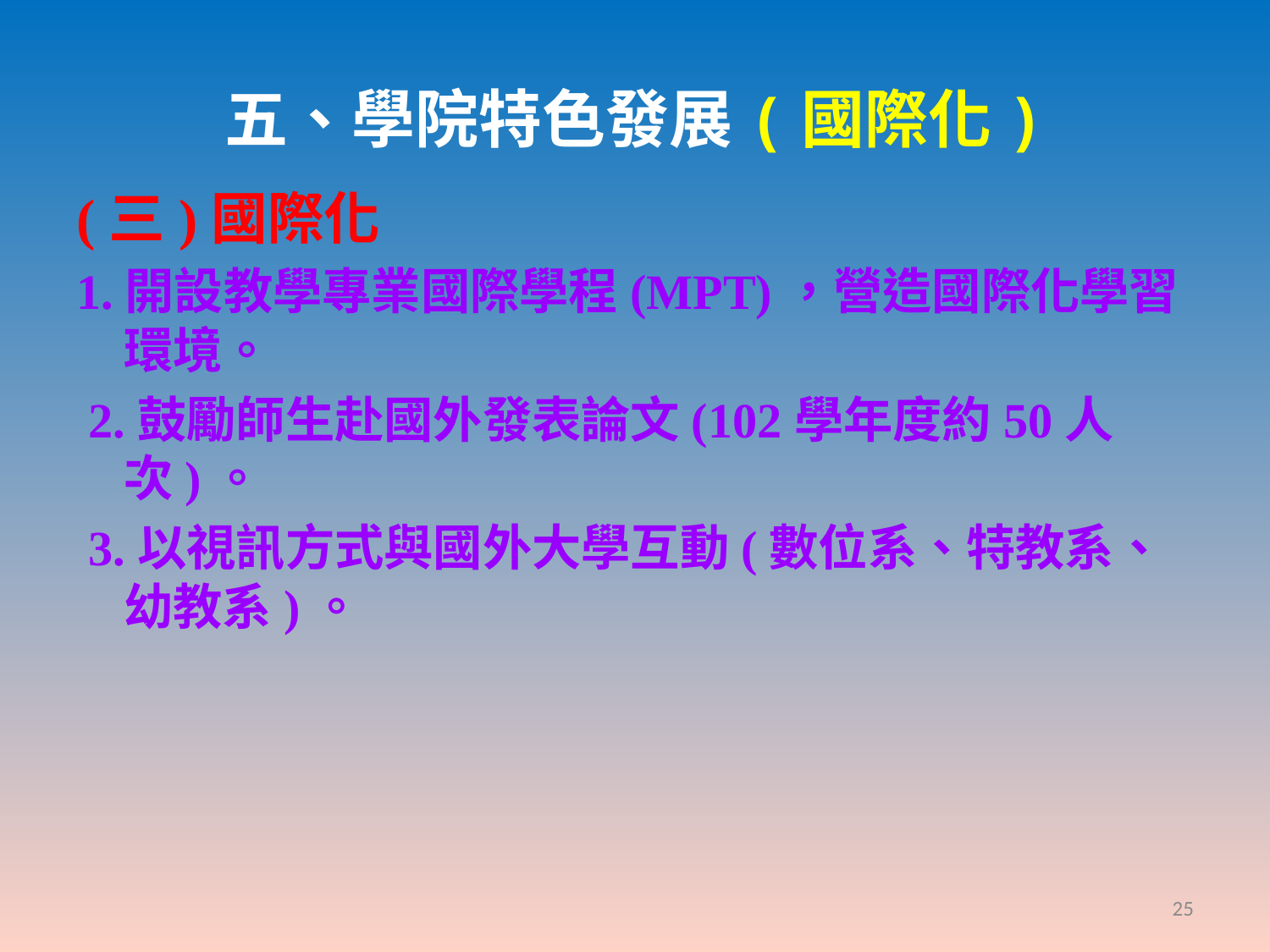

# 五、學院特色發展(國際化)
(三)國際化
1.開設教學專業國際學程(MPT)，營造國際化學習環境。
 2.鼓勵師生赴國外發表論文(102學年度約50人次)。
 3.以視訊方式與國外大學互動(數位系、特教系、幼教系)。

25